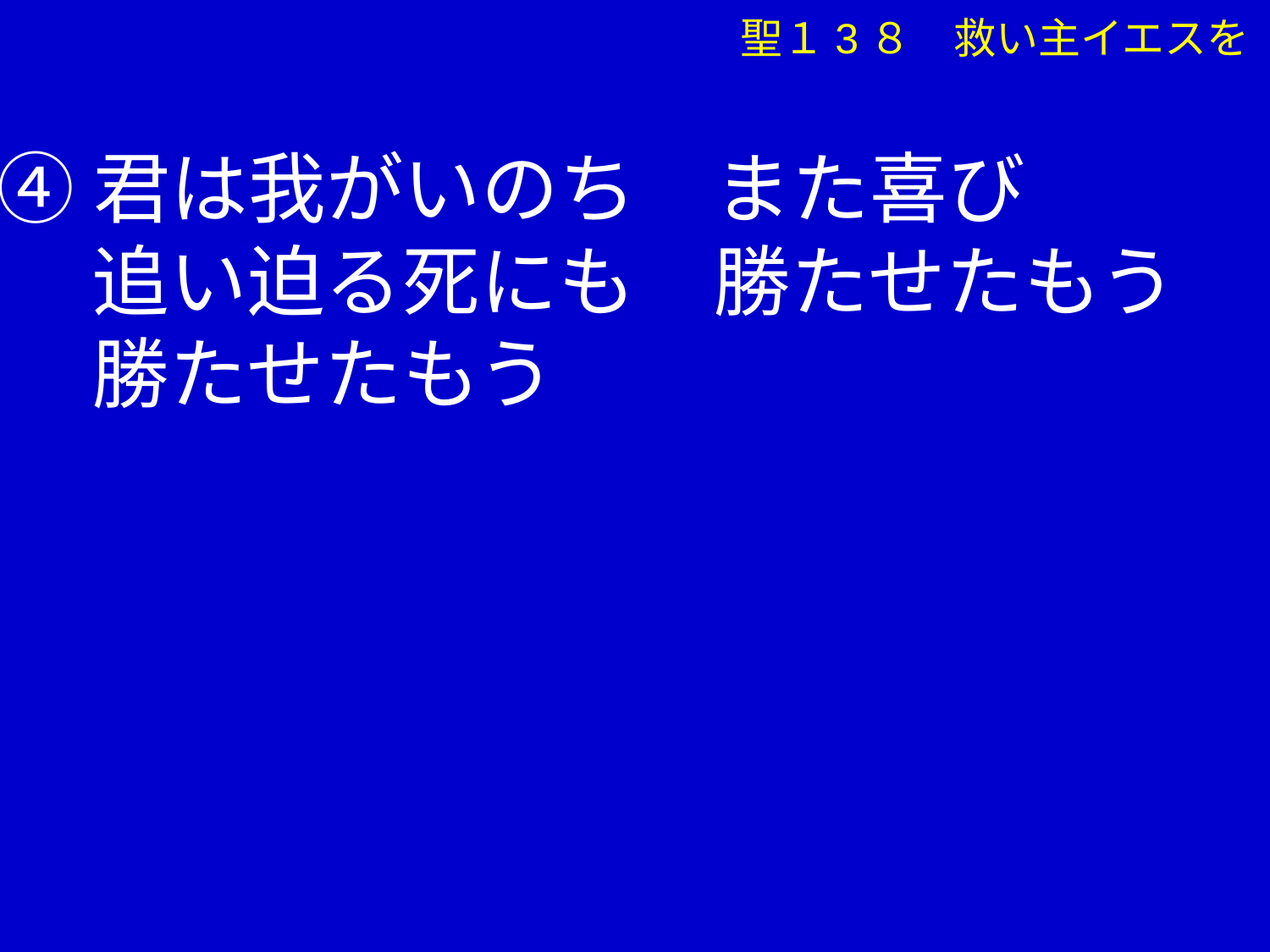

聖１3８　救い主イエスを

④君は我がいのち　また喜び
　 追い迫る死にも　勝たせたもう
　 勝たせたもう